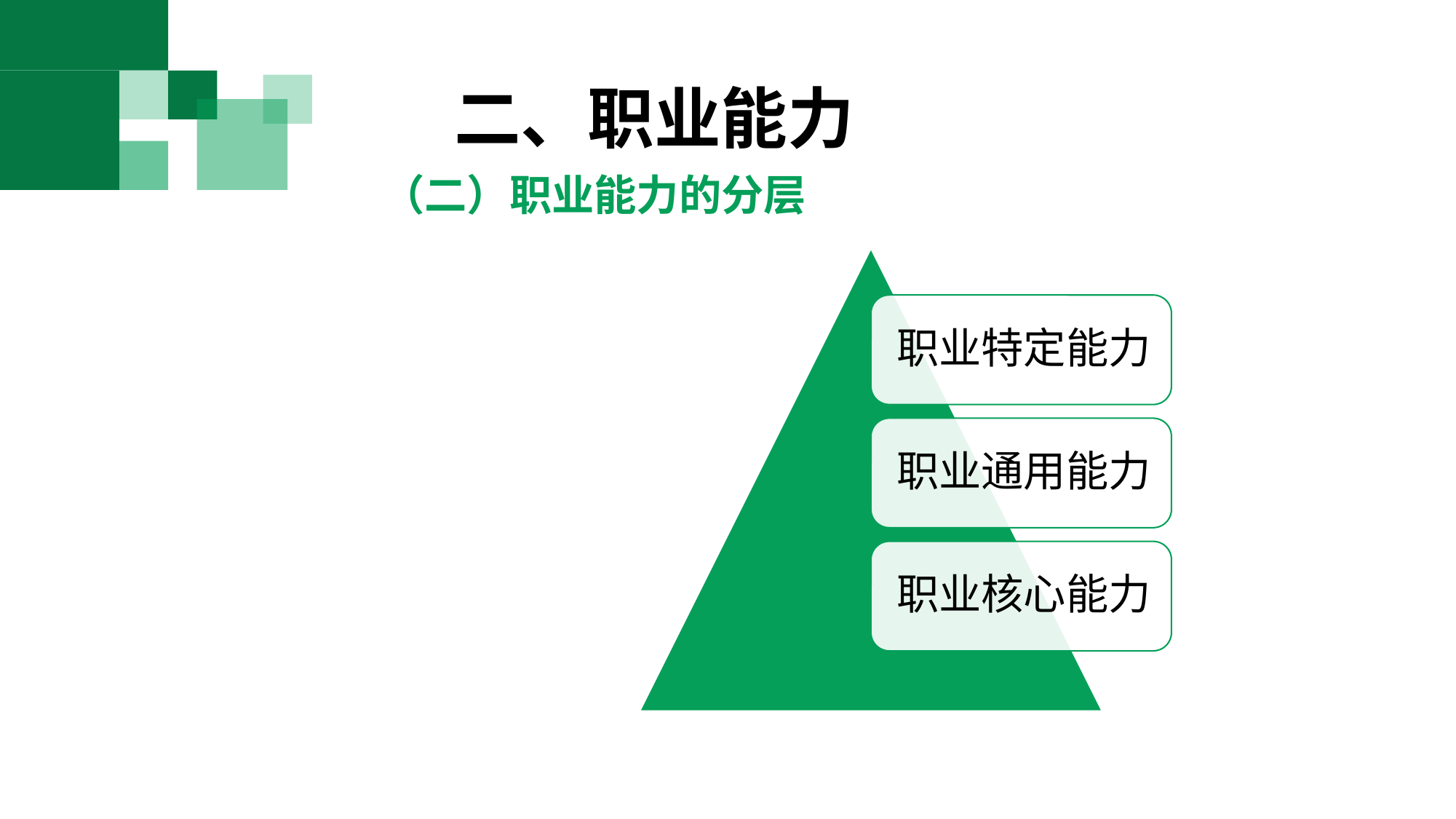

二、职业能力
二、学业规划的特（二）职业能力的分层
点是什么？
职业特定能力
职业通用能力
职业核心能力